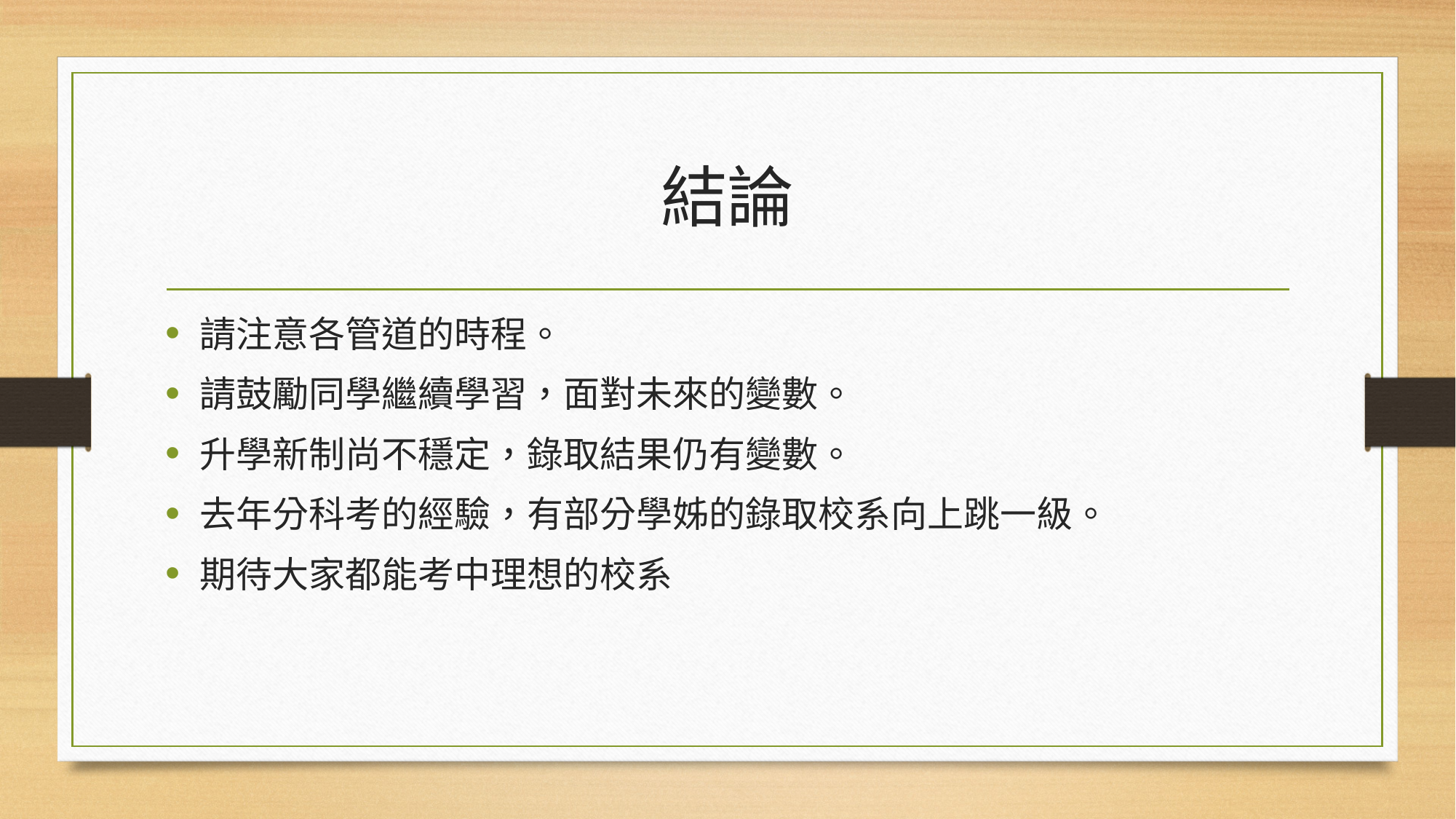

# 結論
請注意各管道的時程。
請鼓勵同學繼續學習，面對未來的變數。
升學新制尚不穩定，錄取結果仍有變數。
去年分科考的經驗，有部分學姊的錄取校系向上跳一級。
期待大家都能考中理想的校系